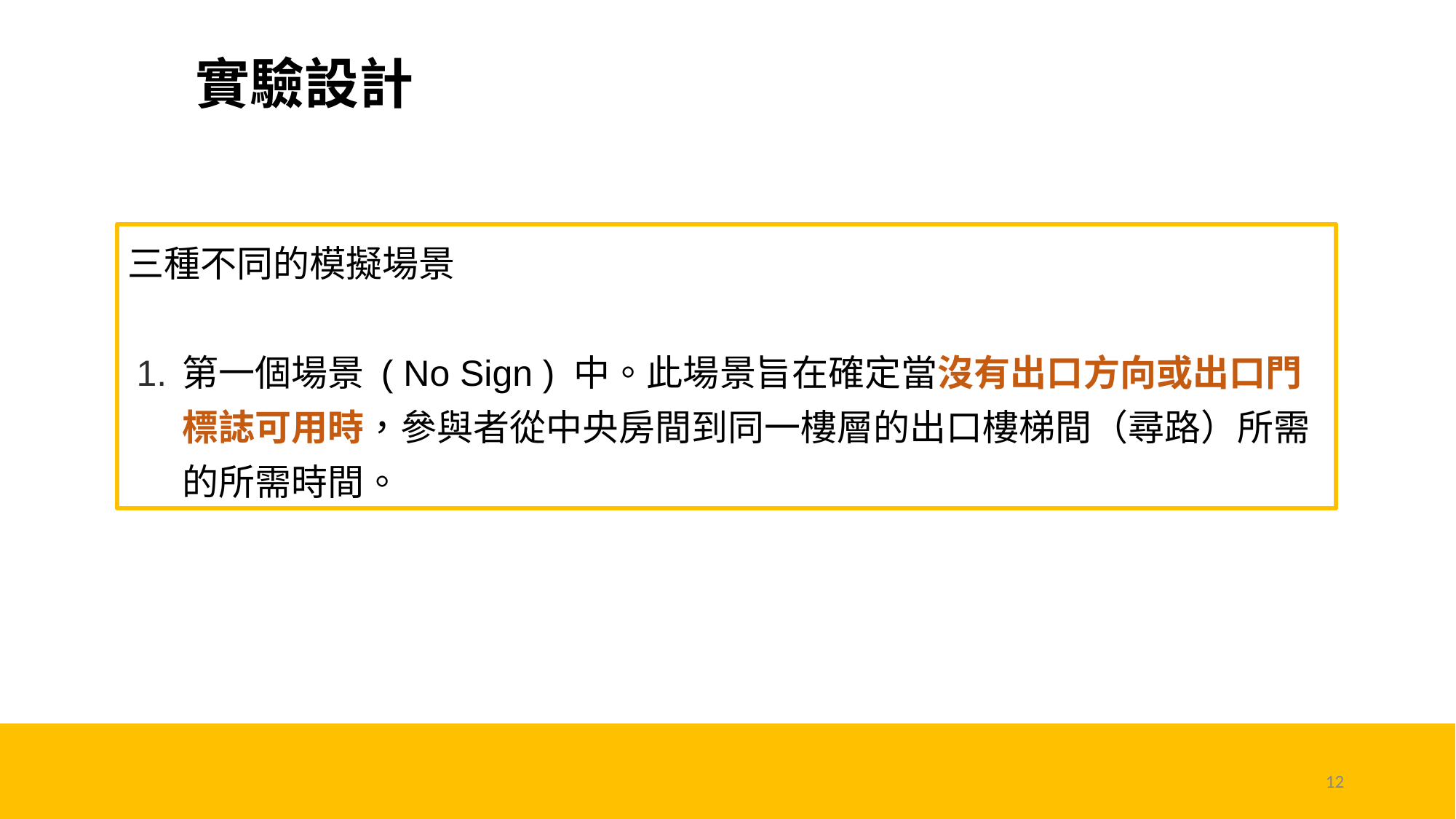

實驗設計
三種不同的模擬場景

第一個場景 ( No Sign ) 中。此場景旨在確定當沒有出口方向或出口門標誌可用時，參與者從中央房間到同一樓層的出口樓梯間（尋路）所需的所需時間。

12